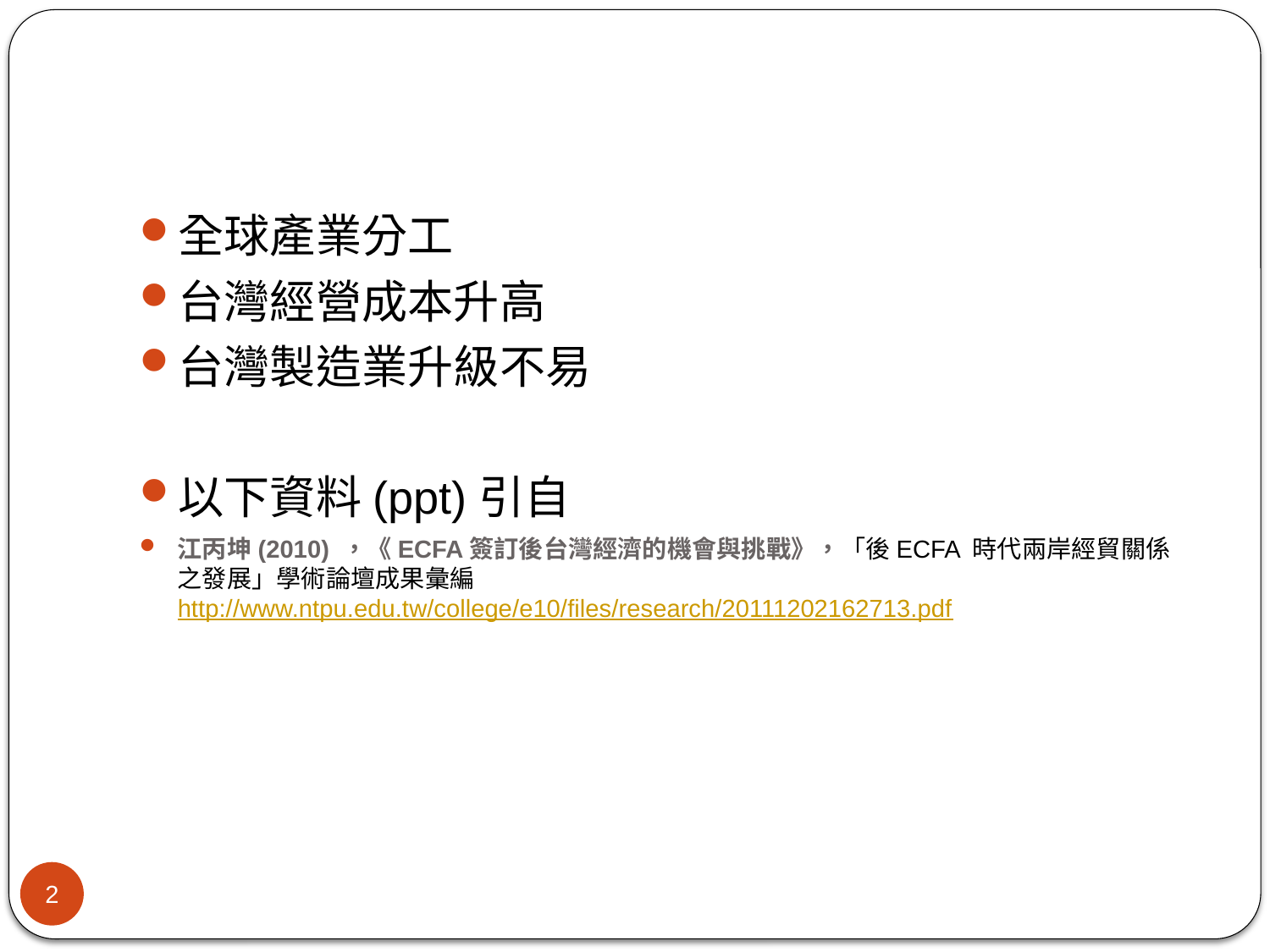

#
全球產業分工
台灣經營成本升高
台灣製造業升級不易

以下資料(ppt)引自
江丙坤(2010) ，《ECFA簽訂後台灣經濟的機會與挑戰》，「後ECFA 時代兩岸經貿關係之發展」學術論壇成果彙編  http://www.ntpu.edu.tw/college/e10/files/research/20111202162713.pdf

2